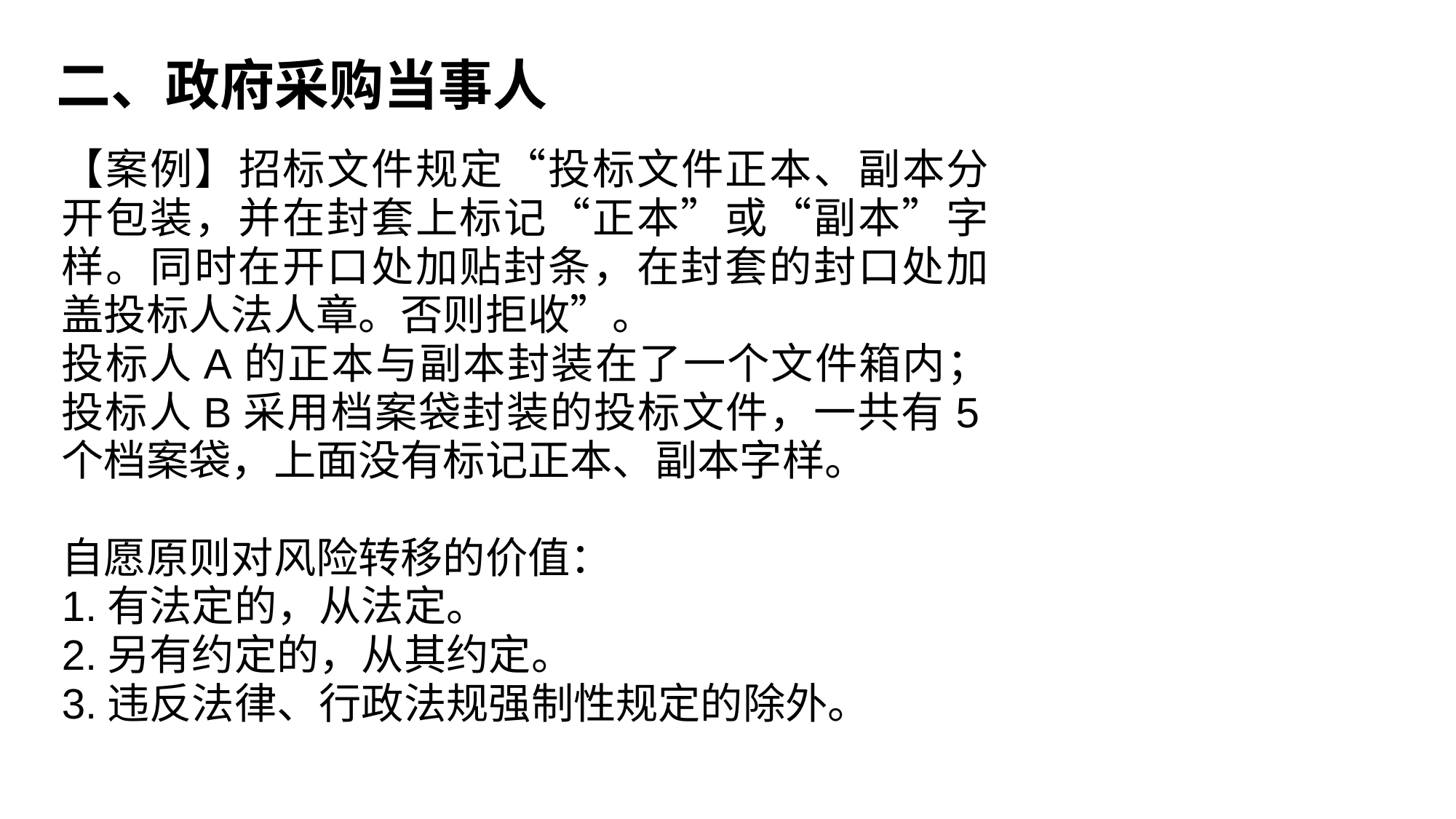

二、政府采购当事人
【案例】招标文件规定“投标文件正本、副本分开包装，并在封套上标记“正本”或“副本”字样。同时在开口处加贴封条，在封套的封口处加盖投标人法人章。否则拒收”。
投标人A的正本与副本封装在了一个文件箱内；投标人B采用档案袋封装的投标文件，一共有5个档案袋，上面没有标记正本、副本字样。

自愿原则对风险转移的价值：
1.有法定的，从法定。
2.另有约定的，从其约定。
3.违反法律、行政法规强制性规定的除外。